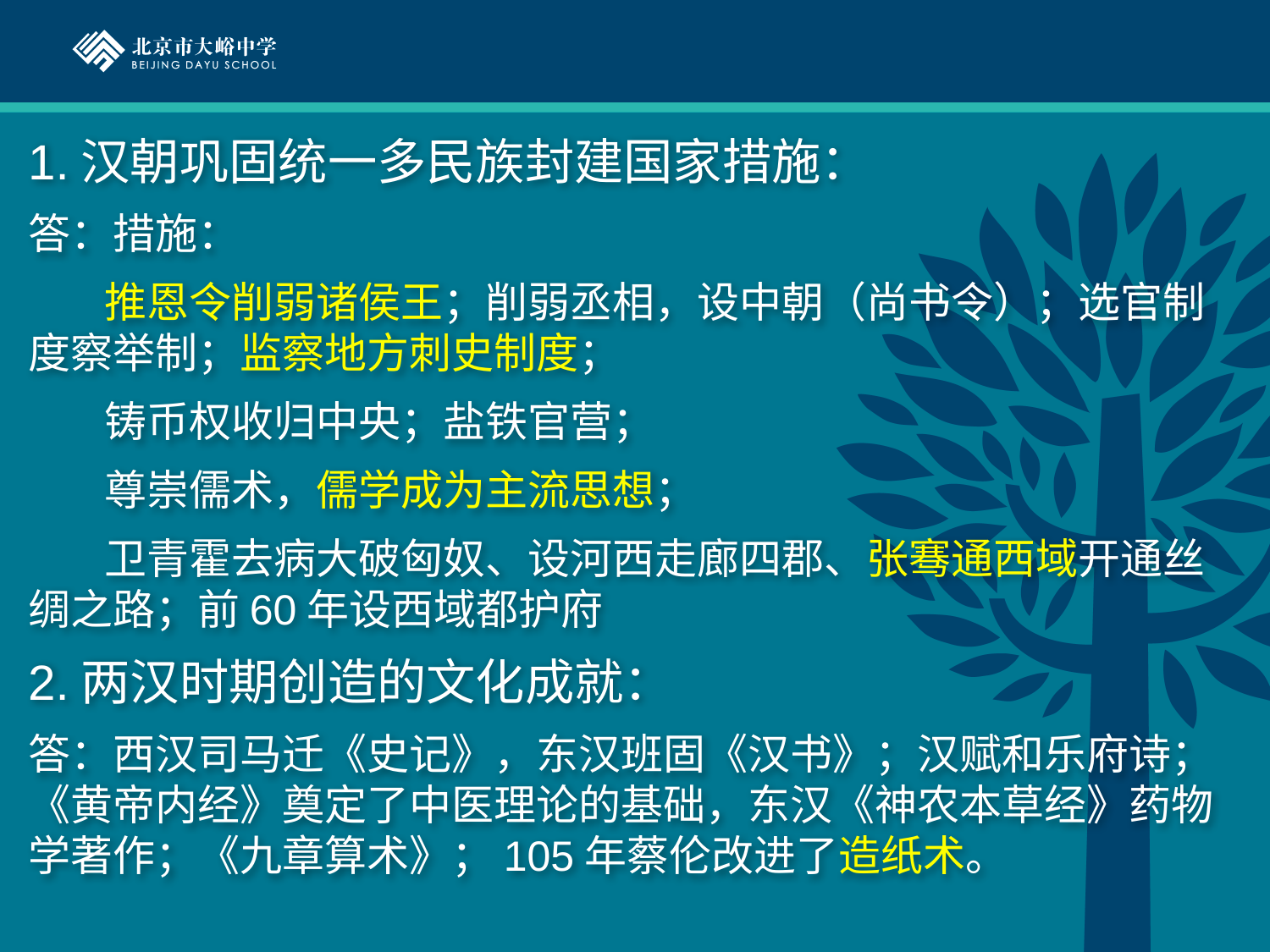

1.汉朝巩固统一多民族封建国家措施：
答：措施：
       推恩令削弱诸侯王；削弱丞相，设中朝（尚书令）；选官制度察举制；监察地方刺史制度；
       铸币权收归中央；盐铁官营；
       尊崇儒术，儒学成为主流思想；
       卫青霍去病大破匈奴、设河西走廊四郡、张骞通西域开通丝绸之路；前60年设西域都护府
2.两汉时期创造的文化成就：
答：西汉司马迁《史记》，东汉班固《汉书》；汉赋和乐府诗；《黄帝内经》奠定了中医理论的基础，东汉《神农本草经》药物学著作；《九章算术》；105年蔡伦改进了造纸术。